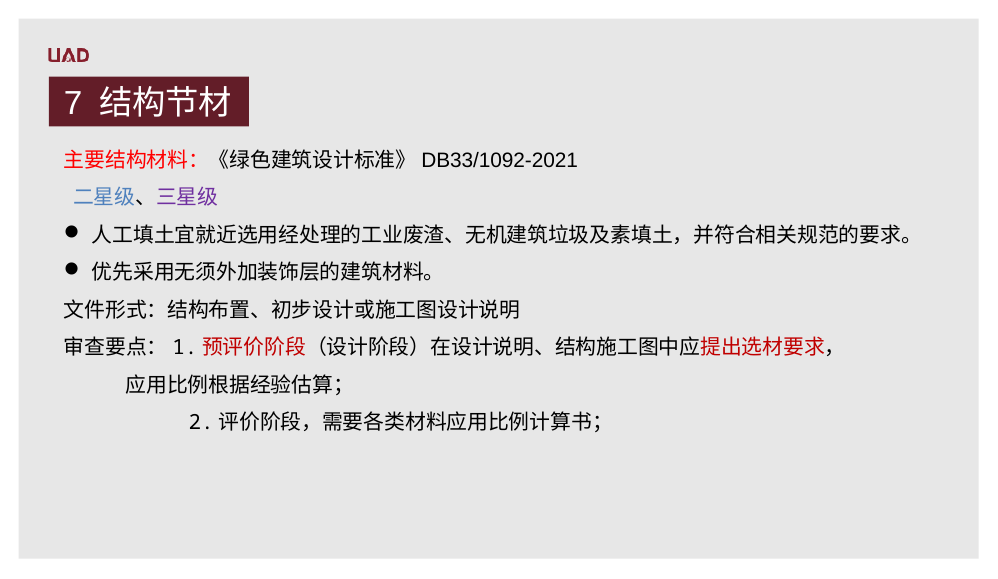

7 结构节材
主要结构材料：《绿色建筑设计标准》DB33/1092-2021
 二星级、三星级
人工填土宜就近选用经处理的工业废渣、无机建筑垃圾及素填土，并符合相关规范的要求。
优先采用无须外加装饰层的建筑材料。
文件形式：结构布置、初步设计或施工图设计说明
审查要点：1.预评价阶段（设计阶段）在设计说明、结构施工图中应提出选材要求，
            应用比例根据经验估算；
          2.评价阶段，需要各类材料应用比例计算书；